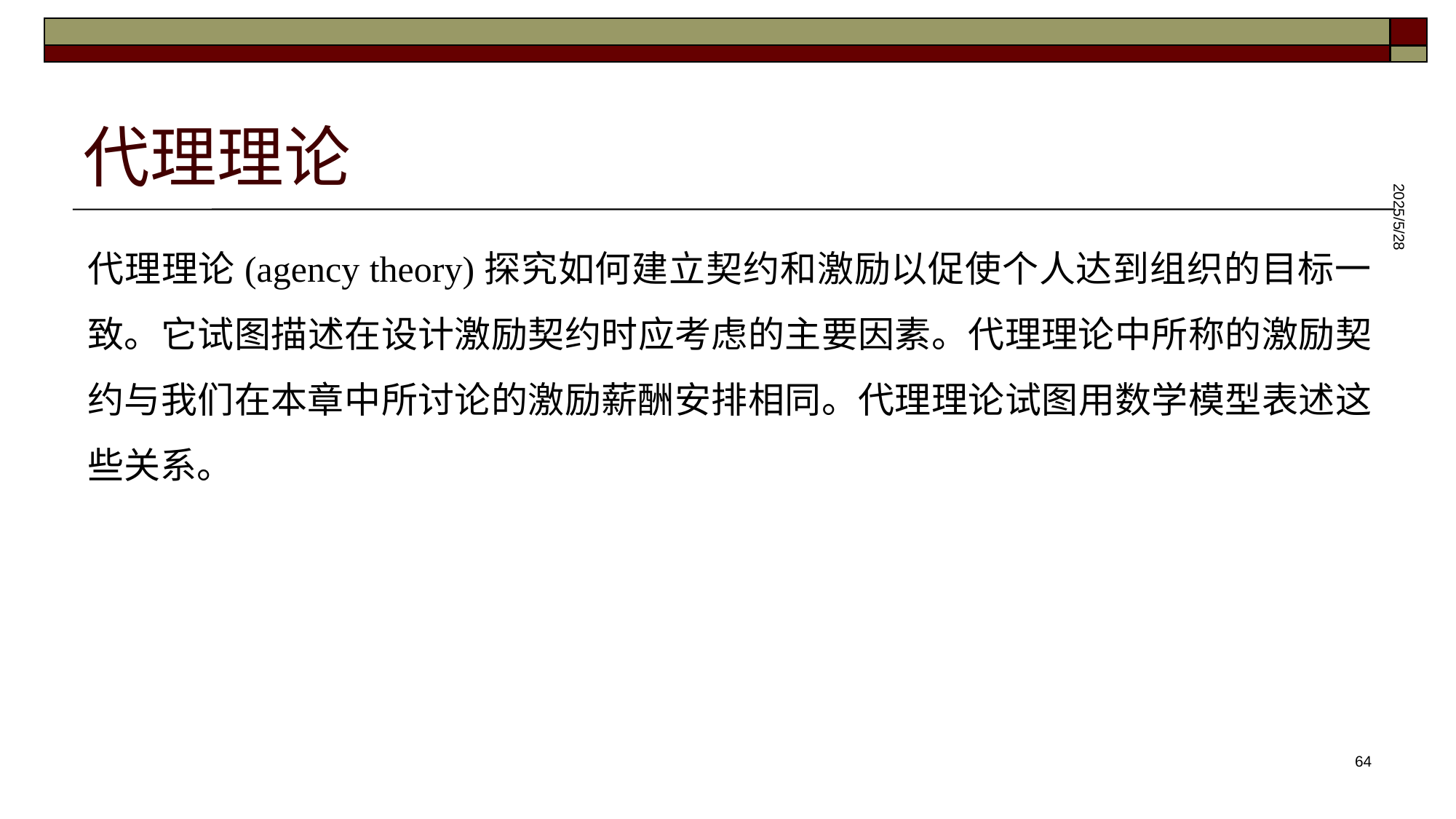

# 代理理论
2025/5/28
代理理论(agency theory)探究如何建立契约和激励以促使个人达到组织的目标一致。它试图描述在设计激励契约时应考虑的主要因素。代理理论中所称的激励契约与我们在本章中所讨论的激励薪酬安排相同。代理理论试图用数学模型表述这些关系。

64